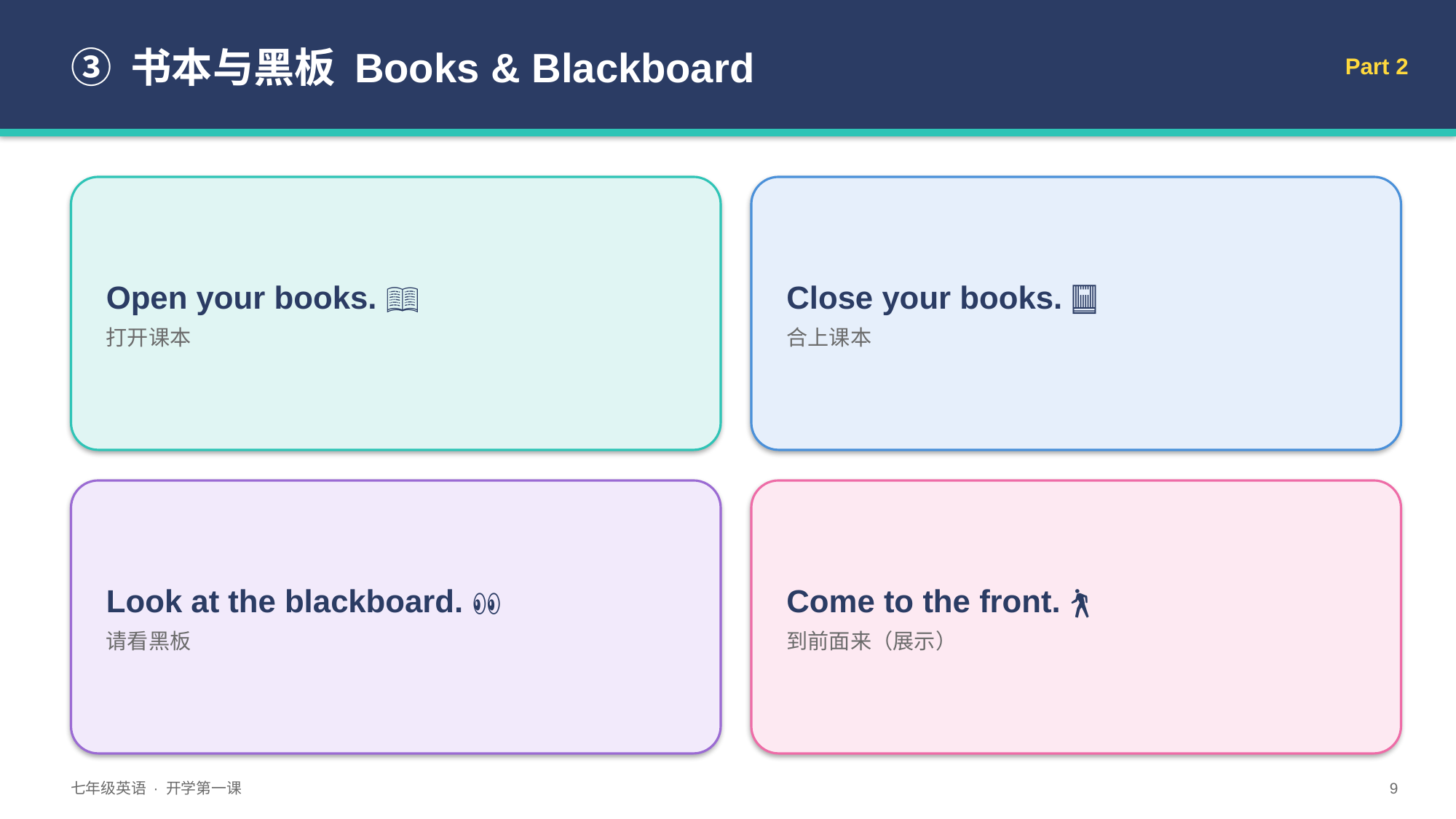

③ 书本与黑板 Books & Blackboard
Part 2

Open your books. 📖
打开课本
Close your books. 📕
合上课本
Look at the blackboard. 👀
请看黑板
Come to the front. 🚶
到前面来（展示）
七年级英语 · 开学第一课
9